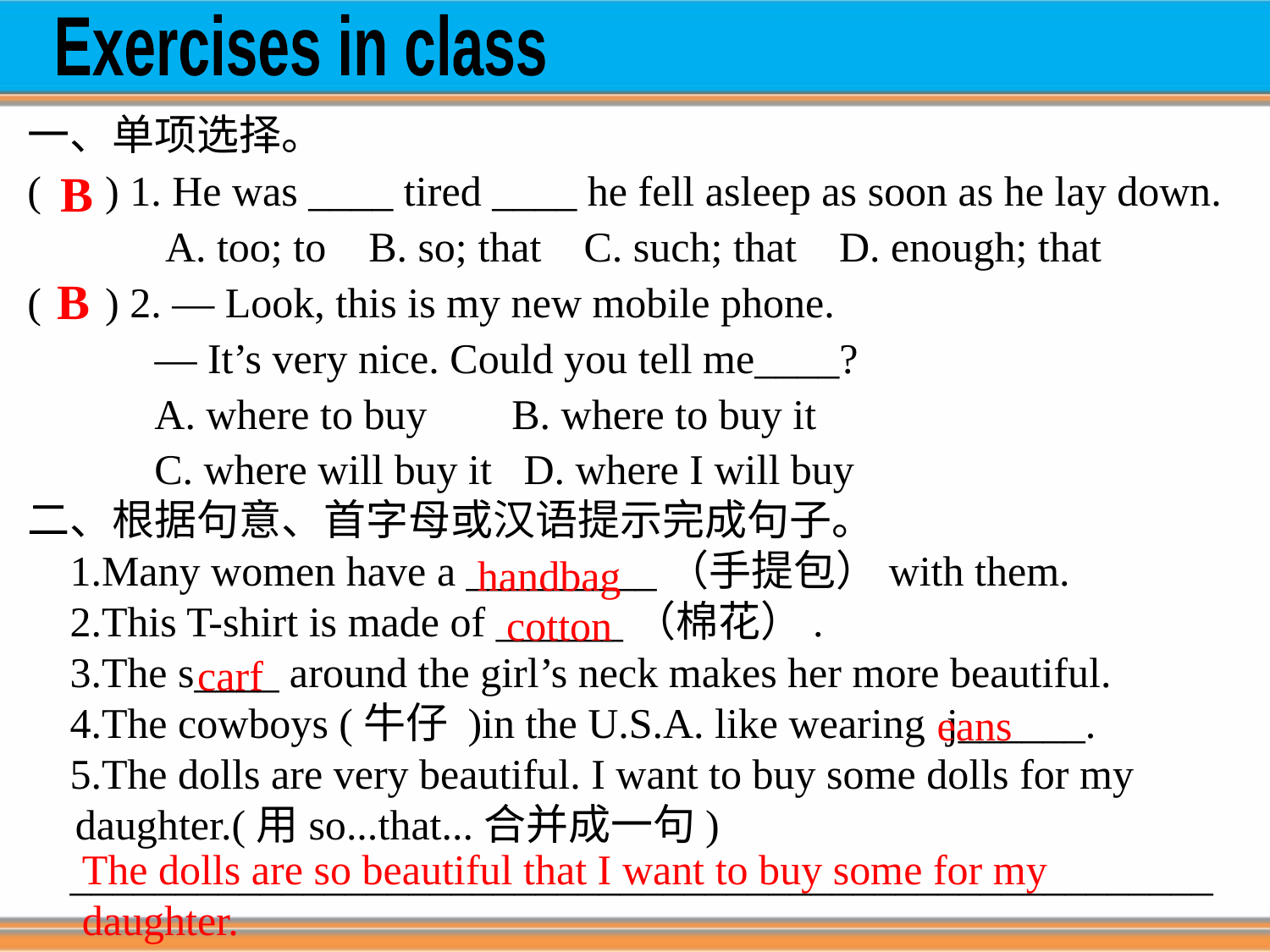

Exercises in class
一、单项选择。
(      ) 1. He was ____ tired ____ he fell asleep as soon as he lay down.
             A. too; to    B. so; that    C. such; that    D. enough; that
(      ) 2. — Look, this is my new mobile phone.
            — It’s very nice. Could you tell me____?
            A. where to buy        B. where to buy it
            C. where will buy it   D. where I will buy
二、根据句意、首字母或汉语提示完成句子。
    1.Many women have a _________（手提包）with them.
    2.This T-shirt is made of ______（棉花）.
    3.The s____ around the girl’s neck makes her more beautiful.
    4.The cowboys (牛仔 )in the U.S.A. like wearing  j______.
    5.The dolls are very beautiful. I want to buy some dolls for my daughter.(用so...that...合并成一句)
    ______________________________________________________
B
B
handbag
cotton
carf
eans
The dolls are so beautiful that I want to buy some for my daughter.